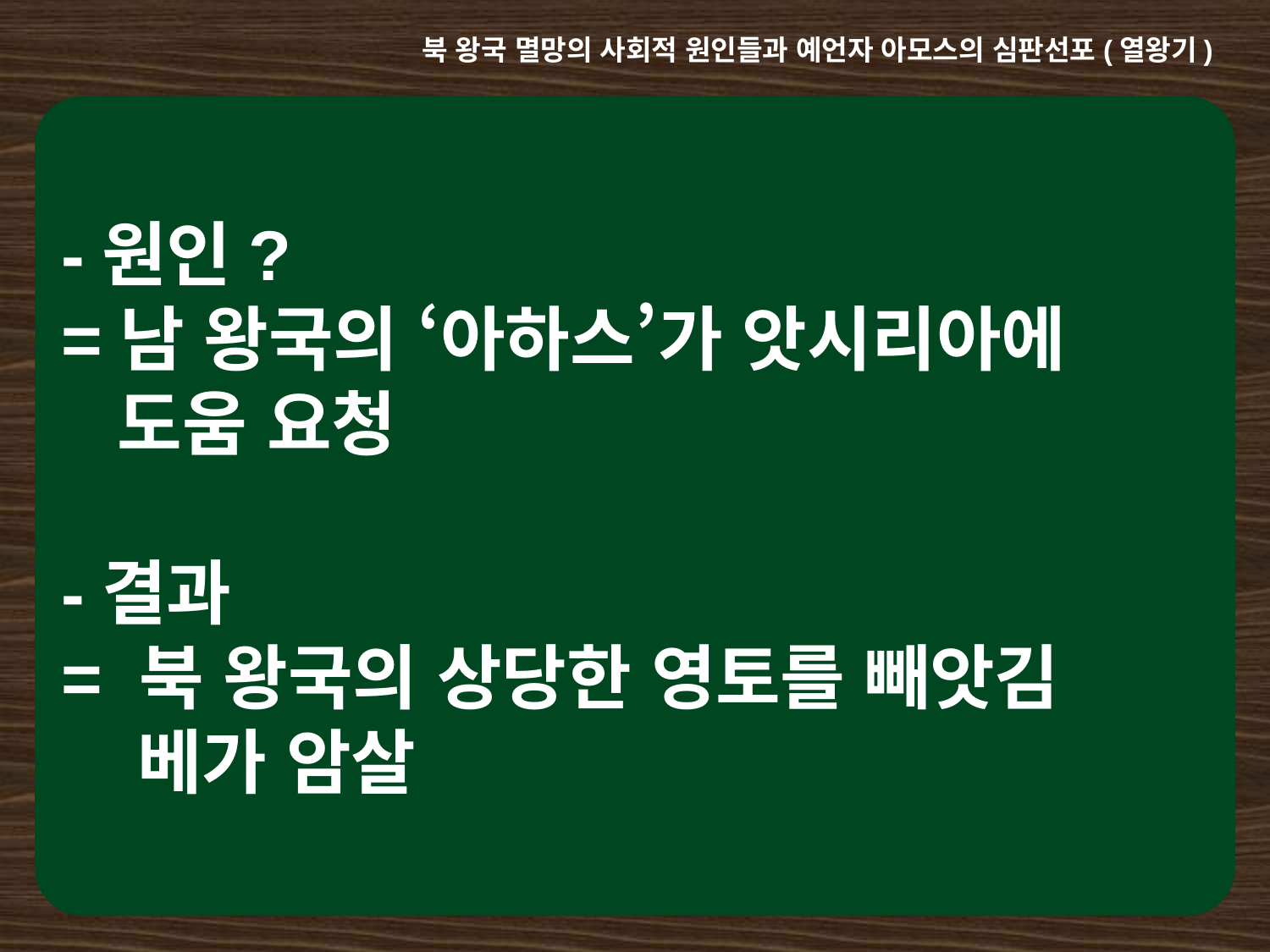

북 왕국 멸망의 사회적 원인들과 예언자 아모스의 심판선포(열왕기)
-원인?
=남 왕국의 ‘아하스’가 앗시리아에
  도움 요청

-결과
= 북 왕국의 상당한 영토를 빼앗김
   베가 암살